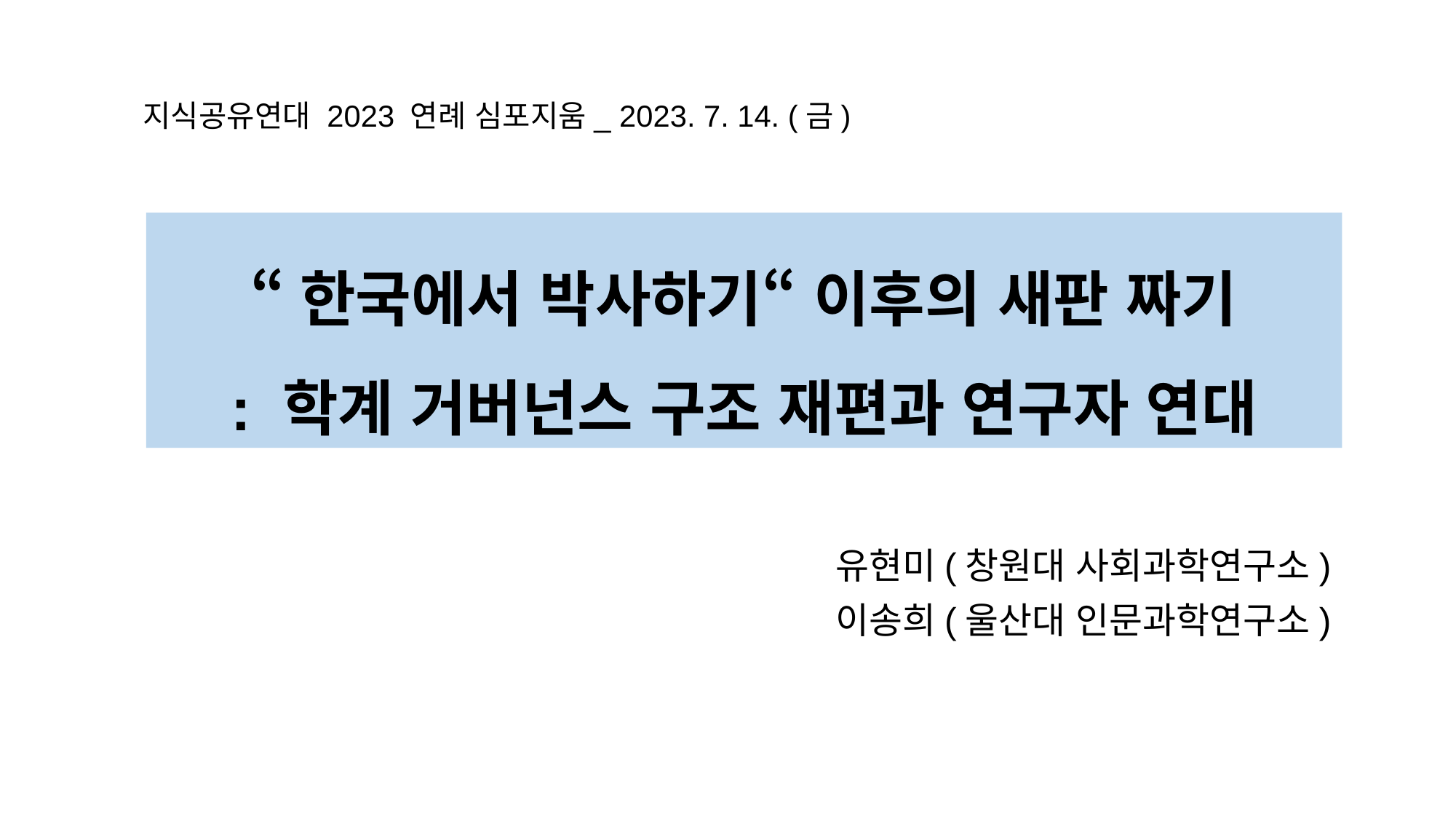

지식공유연대 2023 연례 심포지움_ 2023. 7. 14. (금)
# “한국에서 박사하기“ 이후의 새판 짜기 : 학계 거버넌스 구조 재편과 연구자 연대
유현미(창원대 사회과학연구소)
이송희(울산대 인문과학연구소)